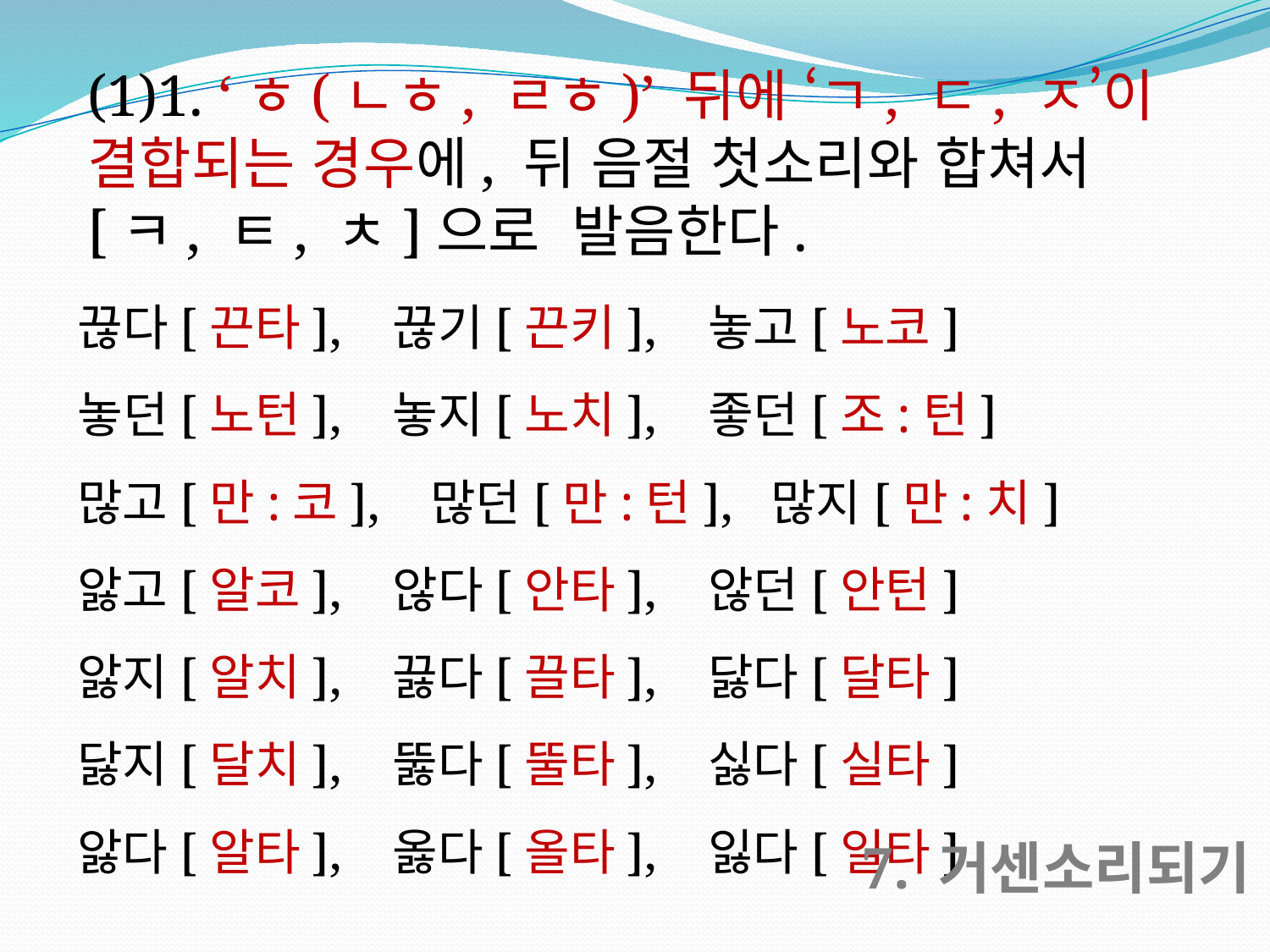

(1)1. ‘ㅎ(ㄴㅎ, ㄹㅎ)’ 뒤에 ‘ㄱ, ㄷ, ㅈ’이 결합되는 경우에, 뒤 음절 첫소리와 합쳐서 [ㅋ, ㅌ, ㅊ]으로  발음한다.
끊다[끈타],   끊기[끈키],   놓고[노코]
놓던[노턴],   놓지[노치],   좋던[조:턴]
많고[만:코],   많던[만:턴],  많지[만:치]
앓고[알코],   않다[안타],   않던[안턴]
앓지[알치],   끓다[끌타],   닳다[달타]
닳지[달치],   뚫다[뚤타],   싫다[실타]
앓다[알타],   옳다[올타],   잃다[일타]

    7. 거센소리되기